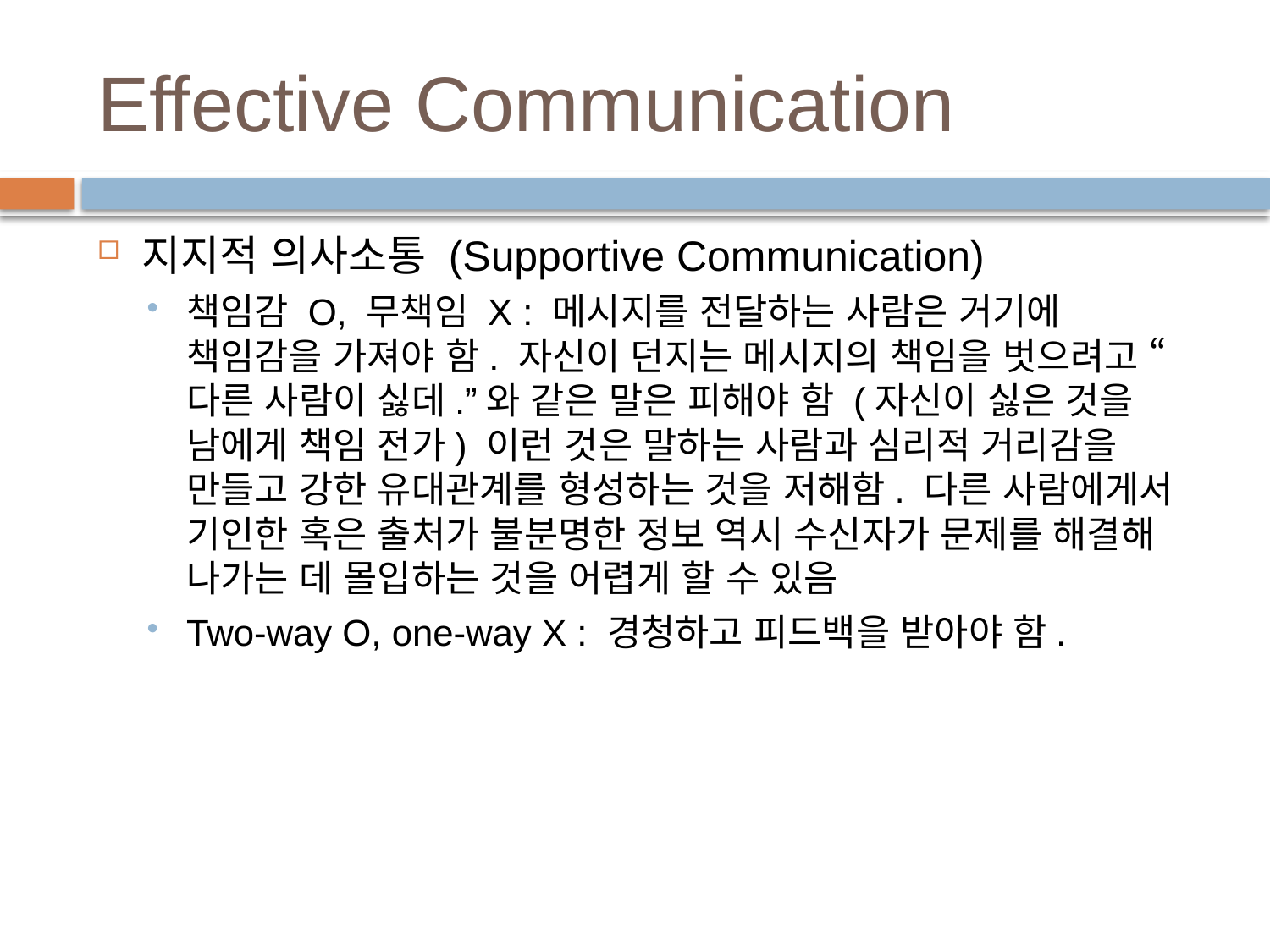

# Effective Communication
지지적 의사소통 (Supportive Communication)
책임감 O, 무책임 X : 메시지를 전달하는 사람은 거기에 책임감을 가져야 함. 자신이 던지는 메시지의 책임을 벗으려고 “다른 사람이 싫데.”와 같은 말은 피해야 함 (자신이 싫은 것을 남에게 책임 전가) 이런 것은 말하는 사람과 심리적 거리감을 만들고 강한 유대관계를 형성하는 것을 저해함. 다른 사람에게서 기인한 혹은 출처가 불분명한 정보 역시 수신자가 문제를 해결해 나가는 데 몰입하는 것을 어렵게 할 수 있음
Two-way O, one-way X : 경청하고 피드백을 받아야 함.